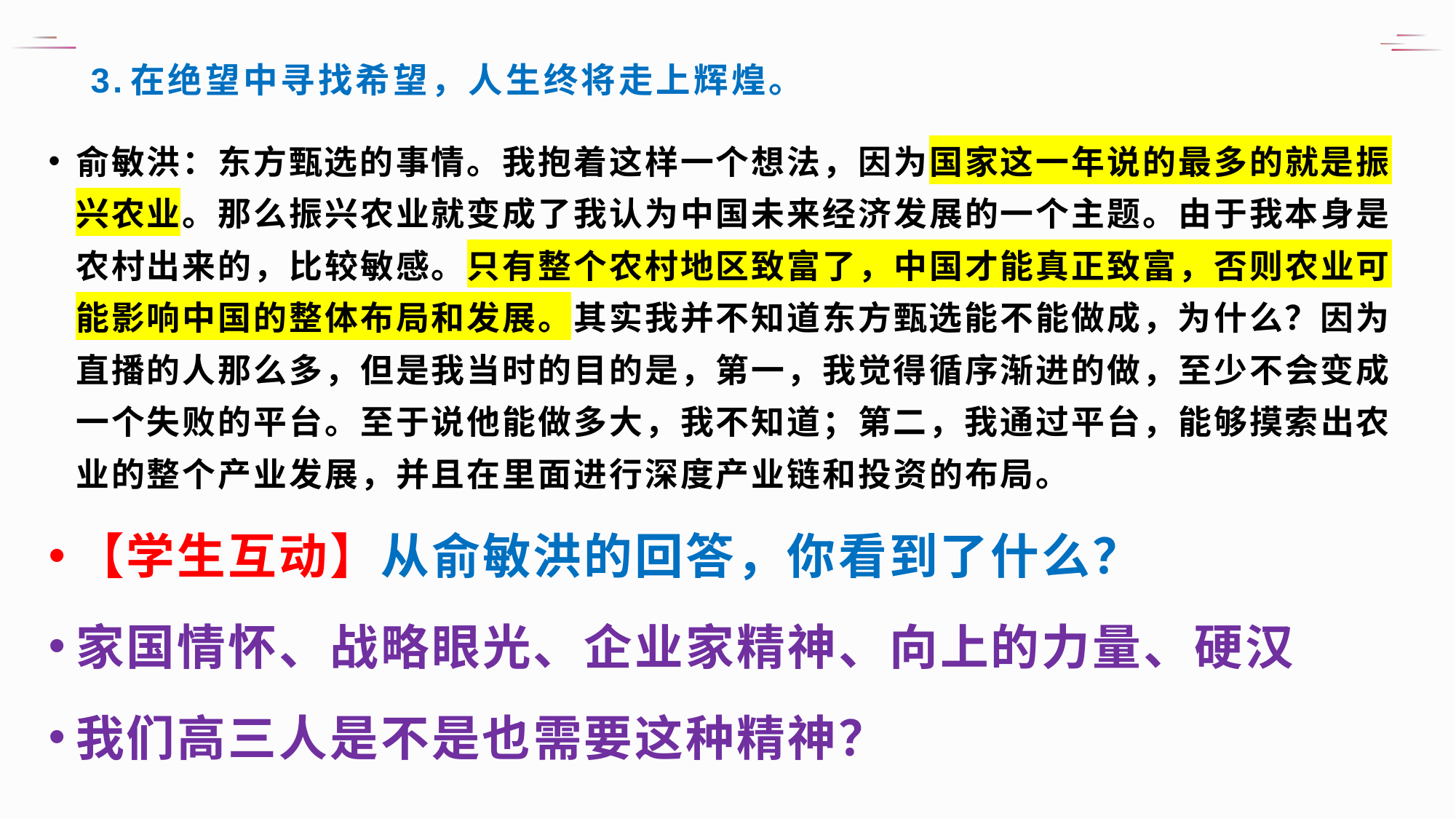

# 3.在绝望中寻找希望，人生终将走上辉煌。
俞敏洪：东方甄选的事情。我抱着这样一个想法，因为国家这一年说的最多的就是振兴农业。那么振兴农业就变成了我认为中国未来经济发展的一个主题。由于我本身是农村出来的，比较敏感。只有整个农村地区致富了，中国才能真正致富，否则农业可能影响中国的整体布局和发展。其实我并不知道东方甄选能不能做成，为什么？因为直播的人那么多，但是我当时的目的是，第一，我觉得循序渐进的做，至少不会变成一个失败的平台。至于说他能做多大，我不知道；第二，我通过平台，能够摸索出农业的整个产业发展，并且在里面进行深度产业链和投资的布局。
【学生互动】从俞敏洪的回答，你看到了什么？
家国情怀、战略眼光、企业家精神、向上的力量、硬汉
我们高三人是不是也需要这种精神？